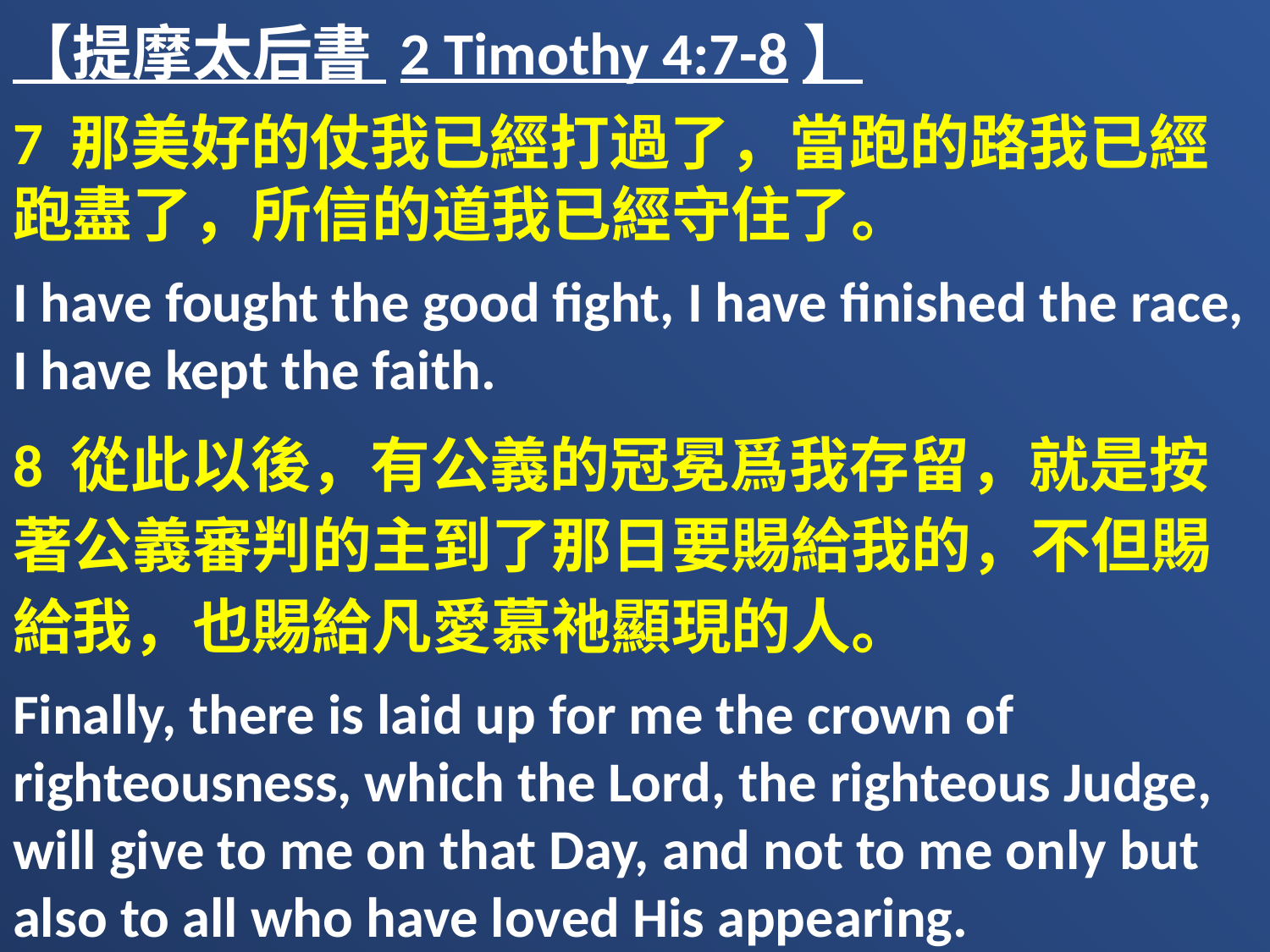

【提摩太后書 2 Timothy 4:7-8】
7 那美好的仗我已經打過了，當跑的路我已經跑盡了，所信的道我已經守住了。
I have fought the good fight, I have finished the race, I have kept the faith.
8 從此以後，有公義的冠冕爲我存留，就是按著公義審判的主到了那日要賜給我的，不但賜給我，也賜給凡愛慕祂顯現的人。
Finally, there is laid up for me the crown of righteousness, which the Lord, the righteous Judge, will give to me on that Day, and not to me only but also to all who have loved His appearing.